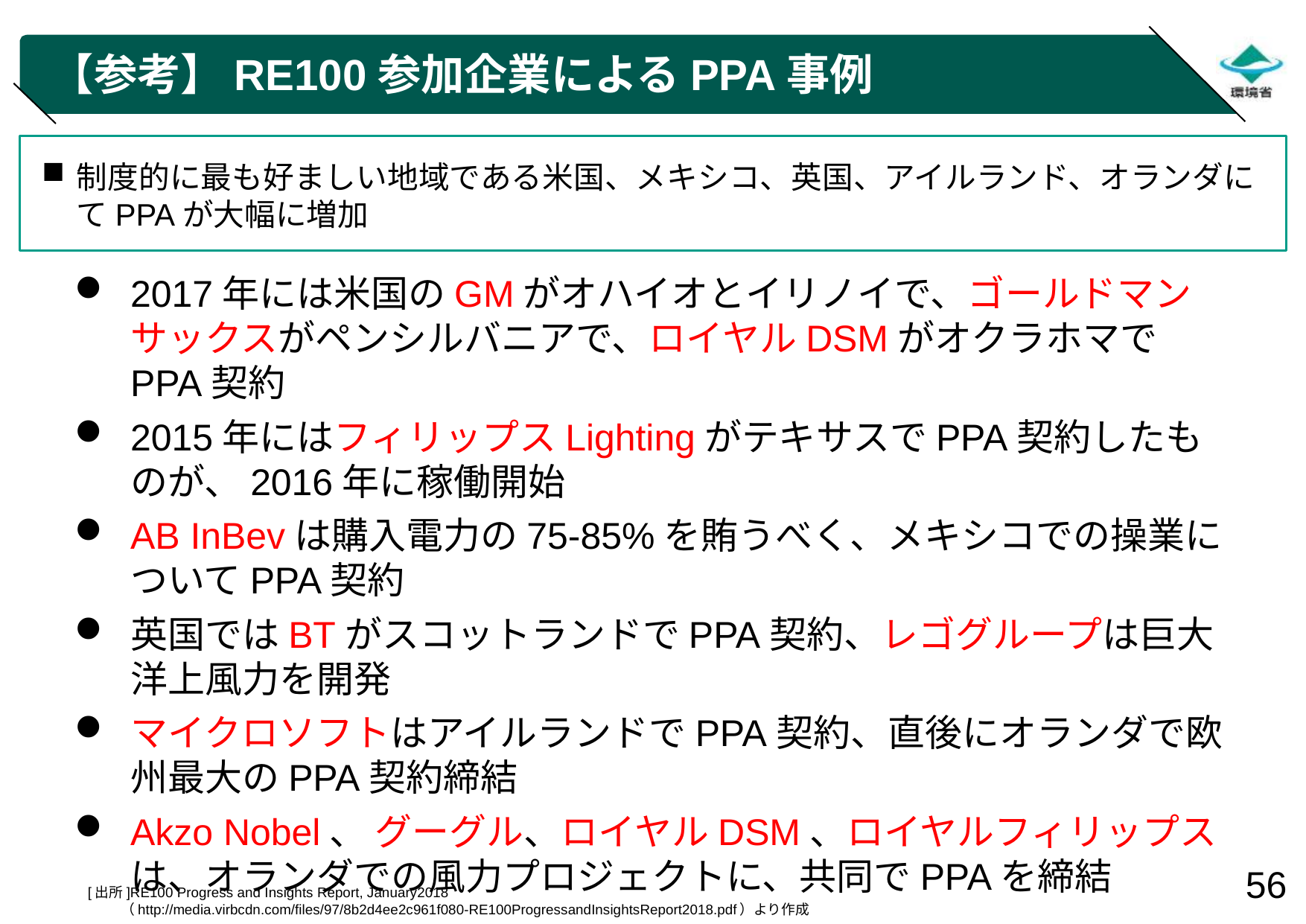

# 【参考】RE100参加企業によるPPA事例
制度的に最も好ましい地域である米国、メキシコ、英国、アイルランド、オランダにてPPAが大幅に増加
2017年には米国のGMがオハイオとイリノイで、ゴールドマンサックスがペンシルバニアで、ロイヤルDSMがオクラホマでPPA契約
2015年にはフィリップスLightingがテキサスでPPA契約したものが、2016年に稼働開始
AB InBevは購入電力の75-85%を賄うべく、メキシコでの操業についてPPA契約
英国ではBTがスコットランドでPPA契約、レゴグループは巨大洋上風力を開発
マイクロソフトはアイルランドでPPA契約、直後にオランダで欧州最大のPPA契約締結
Akzo Nobel、 グーグル、ロイヤルDSM、ロイヤルフィリップスは、オランダでの風力プロジェクトに、共同でPPAを締結
[出所]RE100 Progress and Insights Report, January2018
（http://media.virbcdn.com/files/97/8b2d4ee2c961f080-RE100ProgressandInsightsReport2018.pdf）より作成